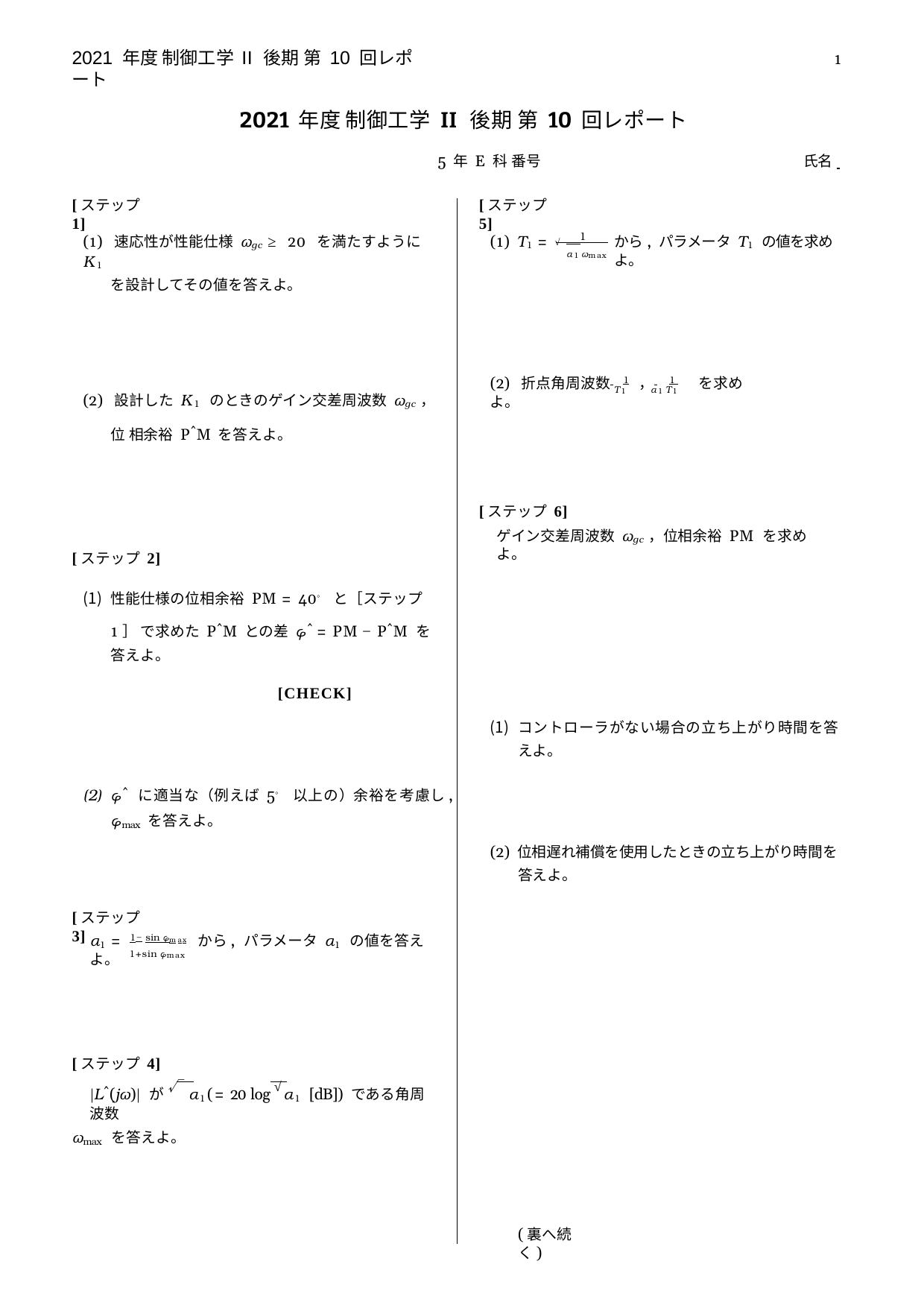

2021 年度 制御工学II 後期 第 10 回レポート
1
2021 年度 制御工学 II  後期 第 10 回レポート
5 年 E 科 番号	氏名
[ステップ 1]
[ステップ 5]

(1)  速応性が性能仕様 ωgc  ≥  20  を満たすように K1
を設計してその値を答えよ。
1
(1) T1 = √
から, パラメータ T1 の値を求めよ。
α1 ωmax

(2) 折点角周波数 1 ， 1   を求めよ。
T1	α1 T1
(2)  設計した K1  のときのゲイン交差周波数 ωgc，位 相余裕 PˆM を答えよ。
[ステップ 6]
ゲイン交差周波数 ωgc，位相余裕 PM を求めよ。
[ステップ 2]

性能仕様の位相余裕 PM = 40◦  と［ステップ 1］ で求めた PˆM との差 φˆ = PM − PˆM を答えよ。
[CHECK]
コントローラがない場合の立ち上がり時間を答 えよ。

φˆ に適当な（例えば 5◦   以上の）余裕を考慮し,
φmax を答えよ。
(2) 位相遅れ補償を使用したときの立ち上がり時間を 答えよ。
[ステップ 3]
α1 =  1−sin φmax   から, パラメータ α1  の値を答えよ。
1+sin φmax
[ステップ 4]
|Lˆ(jω)| が √α1(= 20 log √α1 [dB]) である角周波数
ωmax を答えよ。

(裏へ続く)